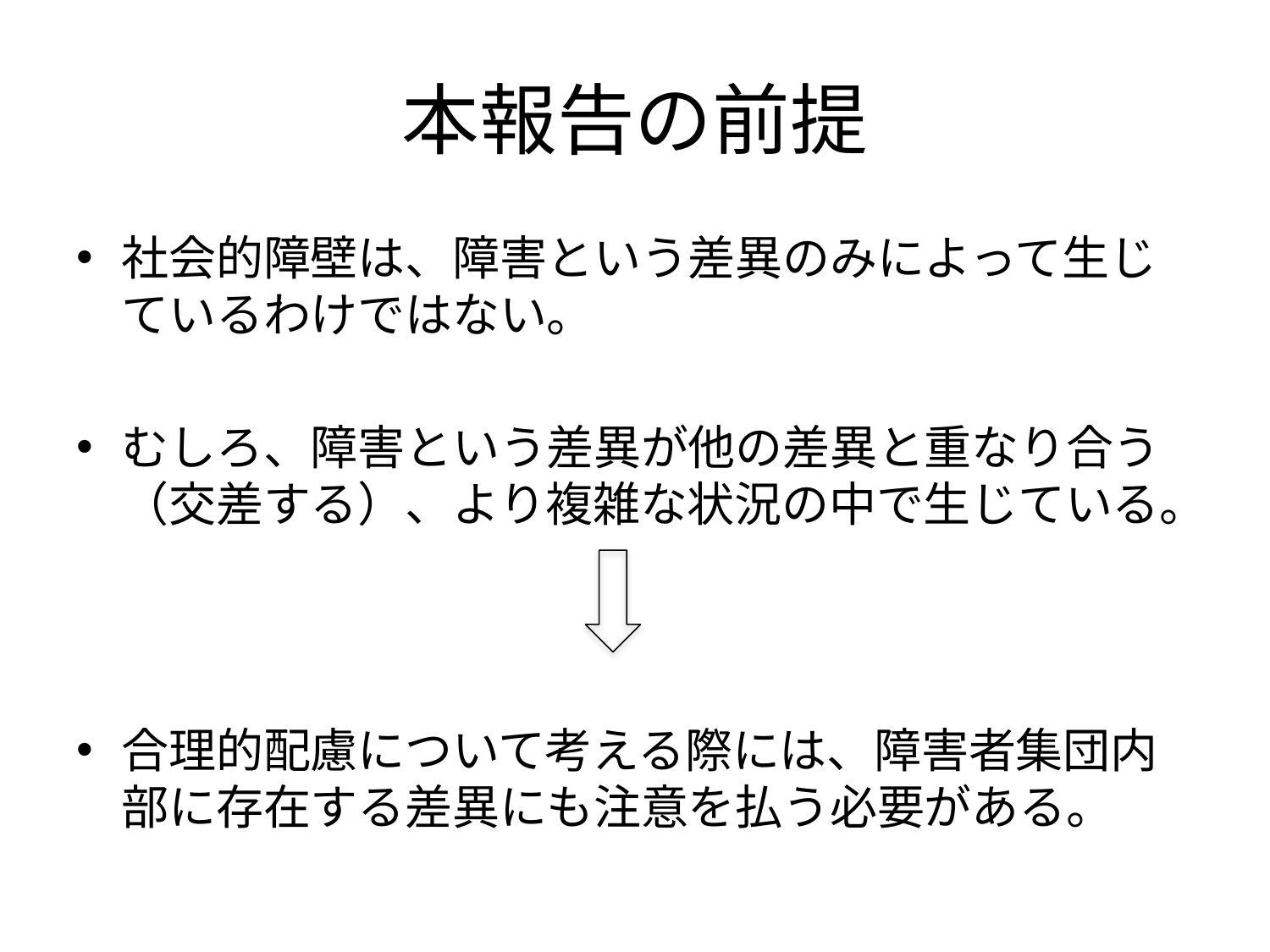

# 本報告の前提
社会的障壁は、障害という差異のみによって生じているわけではない。

むしろ、障害という差異が他の差異と重なり合う（交差する）、より複雑な状況の中で生じている。

合理的配慮について考える際には、障害者集団内部に存在する差異にも注意を払う必要がある。